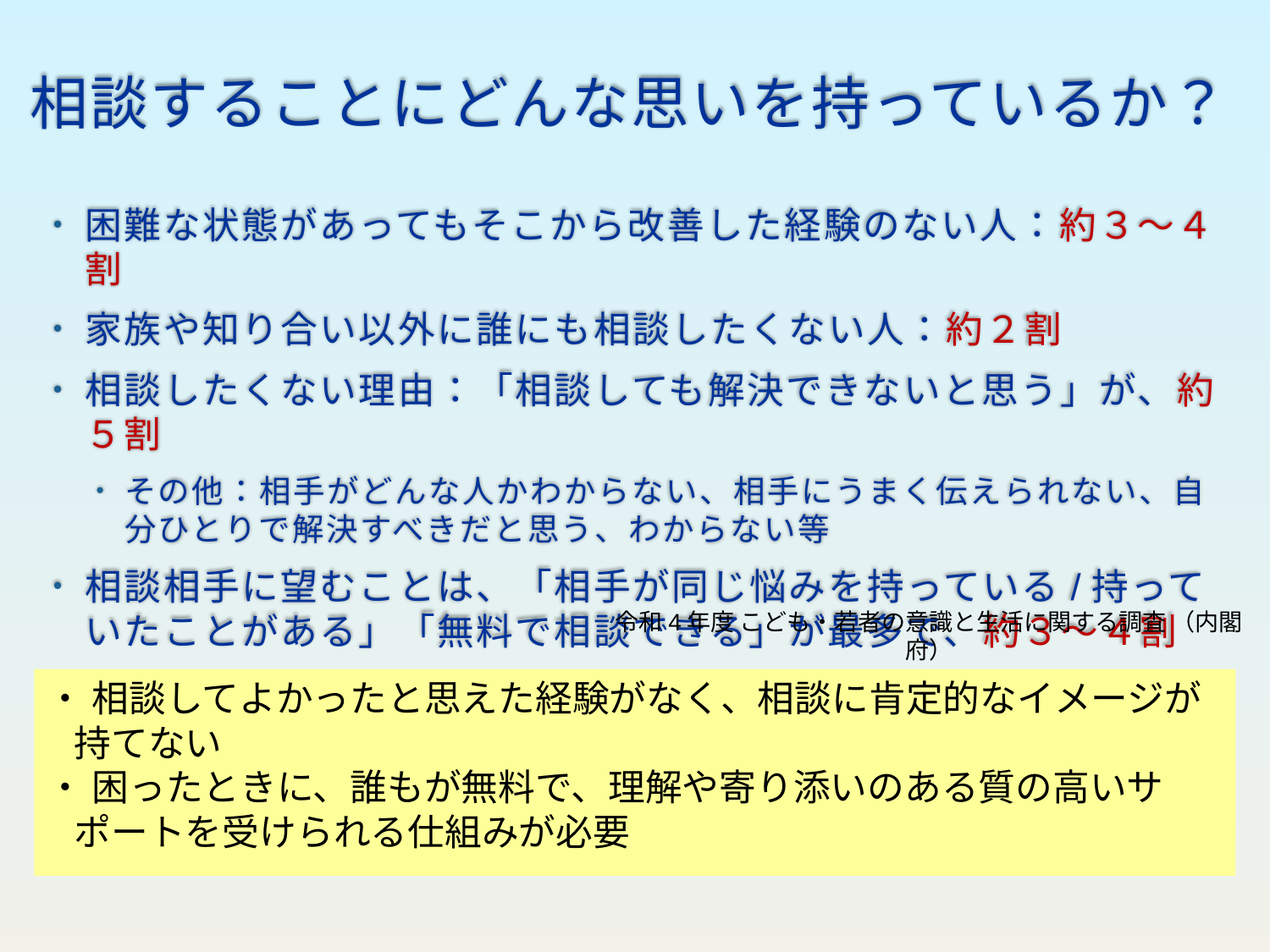

# 相談することにどんな思いを持っているか？
困難な状態があってもそこから改善した経験のない人：約３～４割
家族や知り合い以外に誰にも相談したくない人：約２割
相談したくない理由：「相談しても解決できないと思う」が、約５割
その他：相手がどんな人かわからない、相手にうまく伝えられない、自分ひとりで解決すべきだと思う、わからない等
相談相手に望むことは、「相手が同じ悩みを持っている/持っていたことがある」「無料で相談できる」が最多で、約３～４割
令和4年度 こども・若者の意識と生活に関する調査 （内閣府）
・ 相談してよかったと思えた経験がなく、相談に肯定的なイメージが持てない
・ 困ったときに、誰もが無料で、理解や寄り添いのある質の高いサポートを受けられる仕組みが必要